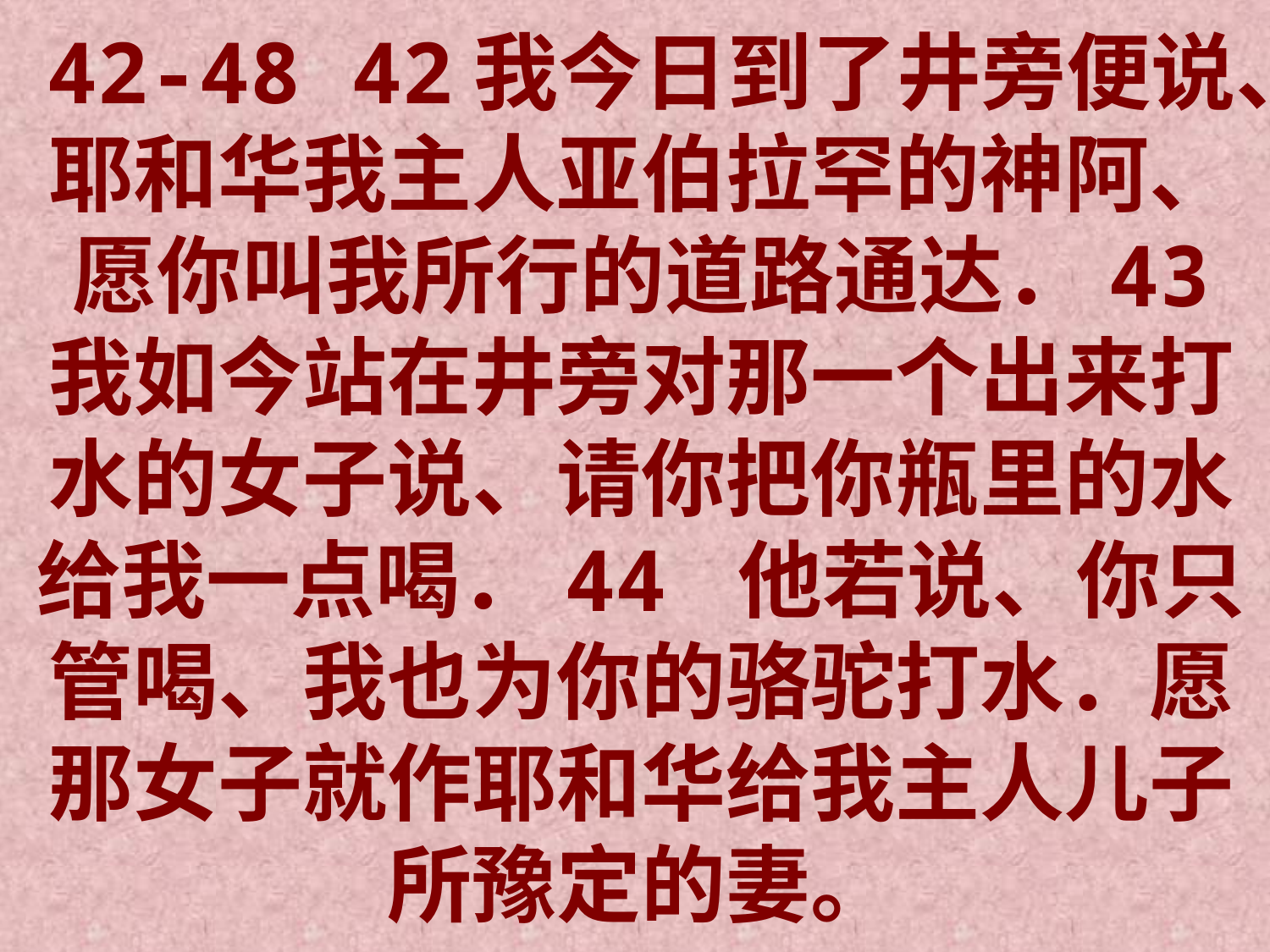

42-48 42我今日到了井旁便说、耶和华我主人亚伯拉罕的神阿、愿你叫我所行的道路通达．43 我如今站在井旁对那一个出来打水的女子说、请你把你瓶里的水给我一点喝．44 他若说、你只管喝、我也为你的骆驼打水．愿那女子就作耶和华给我主人儿子所豫定的妻。